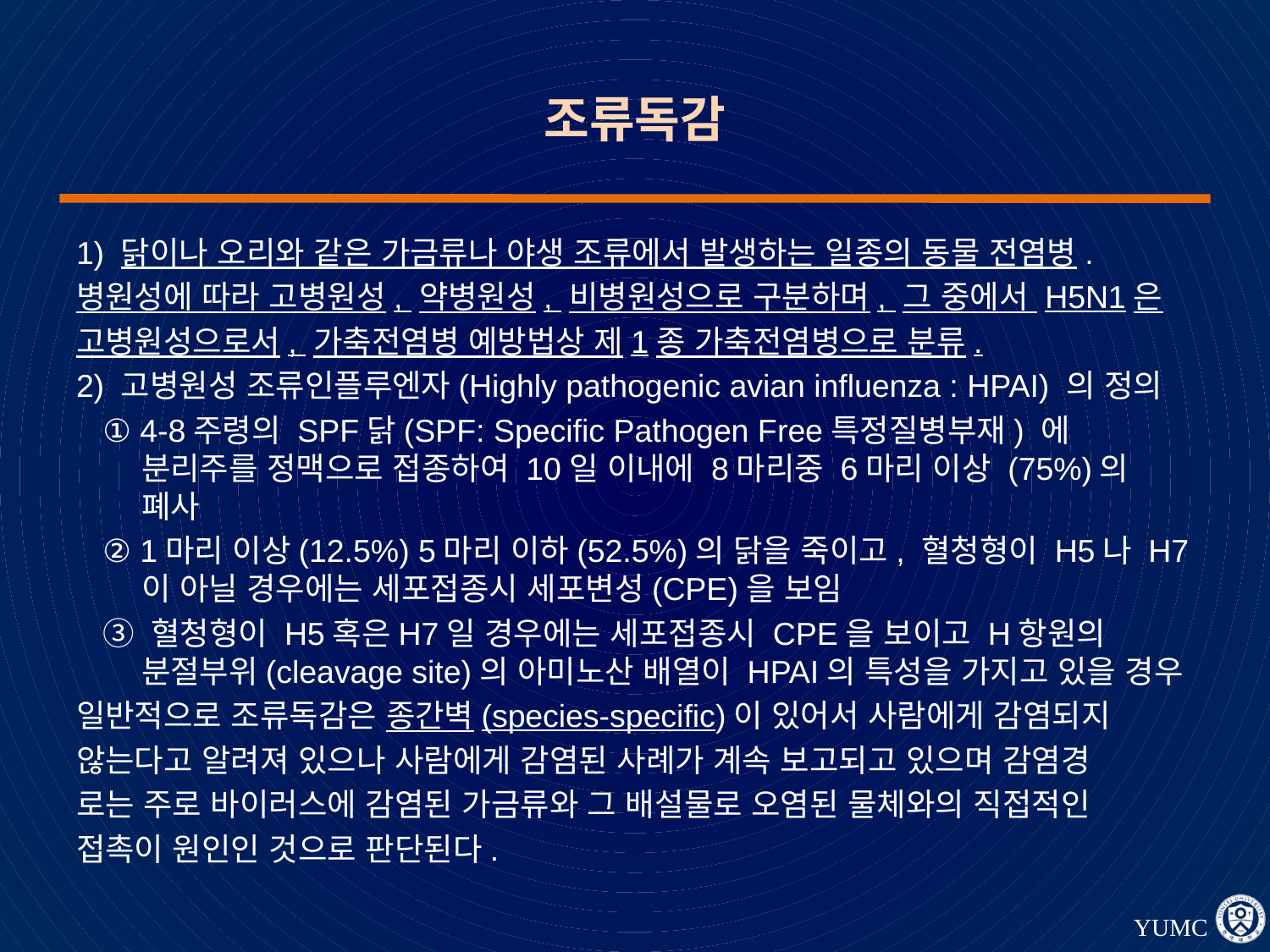

# 조류독감
1) 닭이나 오리와 같은 가금류나 야생 조류에서 발생하는 일종의 동물 전염병.
병원성에 따라 고병원성, 약병원성, 비병원성으로 구분하며, 그 중에서 H5N1은
고병원성으로서, 가축전염병 예방법상 제1종 가축전염병으로 분류.
2) 고병원성 조류인플루엔자(Highly pathogenic avian influenza : HPAI) 의 정의
   ① 4-8주령의 SPF닭(SPF: Specific Pathogen Free특정질병부재) 에 분리주를 정맥으로 접종하여 10일 이내에 8마리중 6마리 이상 (75%)의 폐사
   ② 1마리 이상(12.5%) 5마리 이하(52.5%)의 닭을 죽이고, 혈청형이 H5나 H7이 아닐 경우에는 세포접종시 세포변성(CPE)을 보임
   ③ 혈청형이 H5혹은H7일 경우에는 세포접종시 CPE을 보이고 H항원의 분절부위(cleavage site)의 아미노산 배열이 HPAI의 특성을 가지고 있을 경우
일반적으로 조류독감은 종간벽(species-specific)이 있어서 사람에게 감염되지
않는다고 알려져 있으나 사람에게 감염된 사례가 계속 보고되고 있으며 감염경
로는 주로 바이러스에 감염된 가금류와 그 배설물로 오염된 물체와의 직접적인
접촉이 원인인 것으로 판단된다.